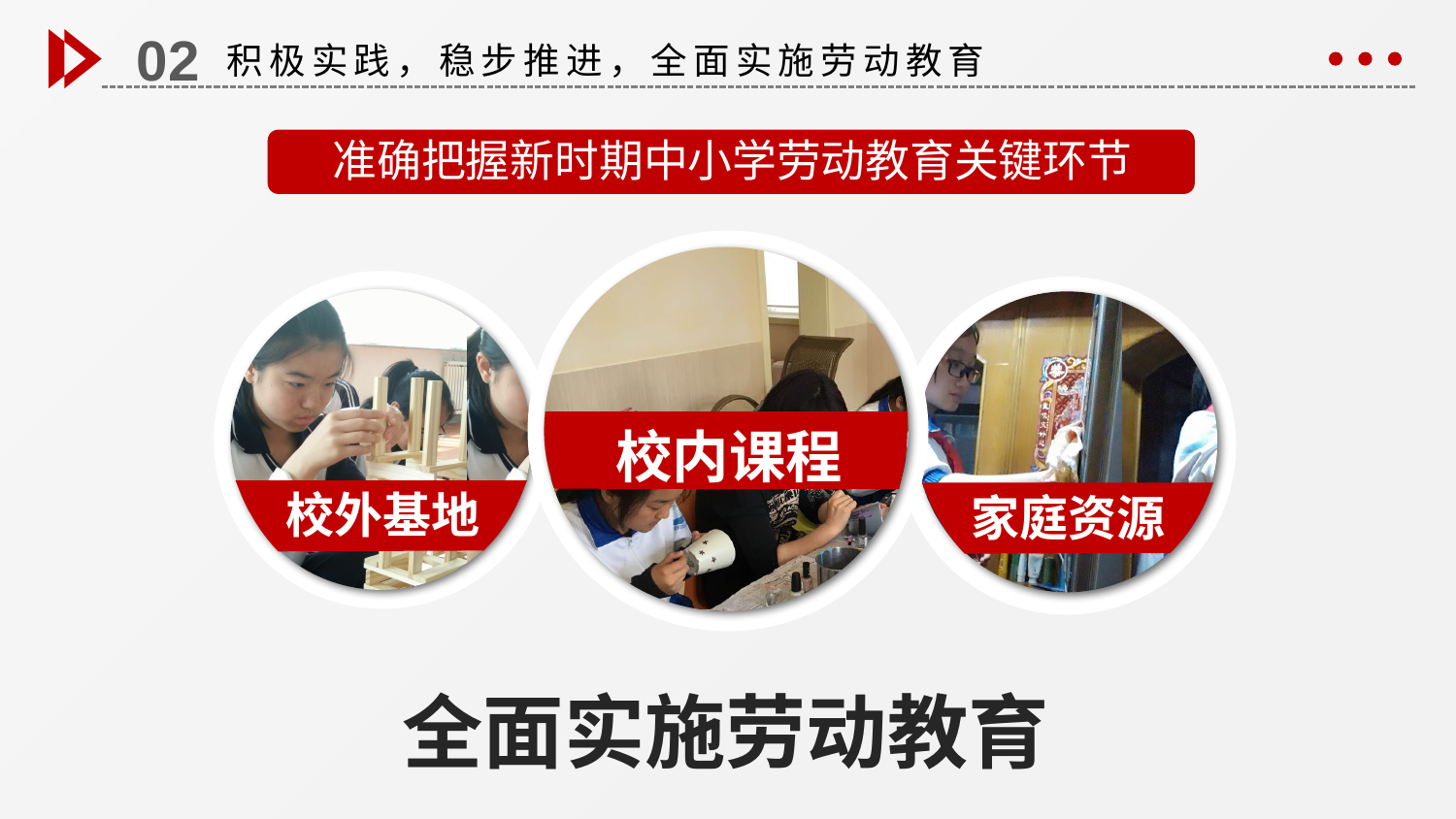

02
积极实践，稳步推进，全面实施劳动教育
准确把握新时期中小学劳动教育关键环节

校内课程

校外基地

家庭资源

全面实施劳动教育